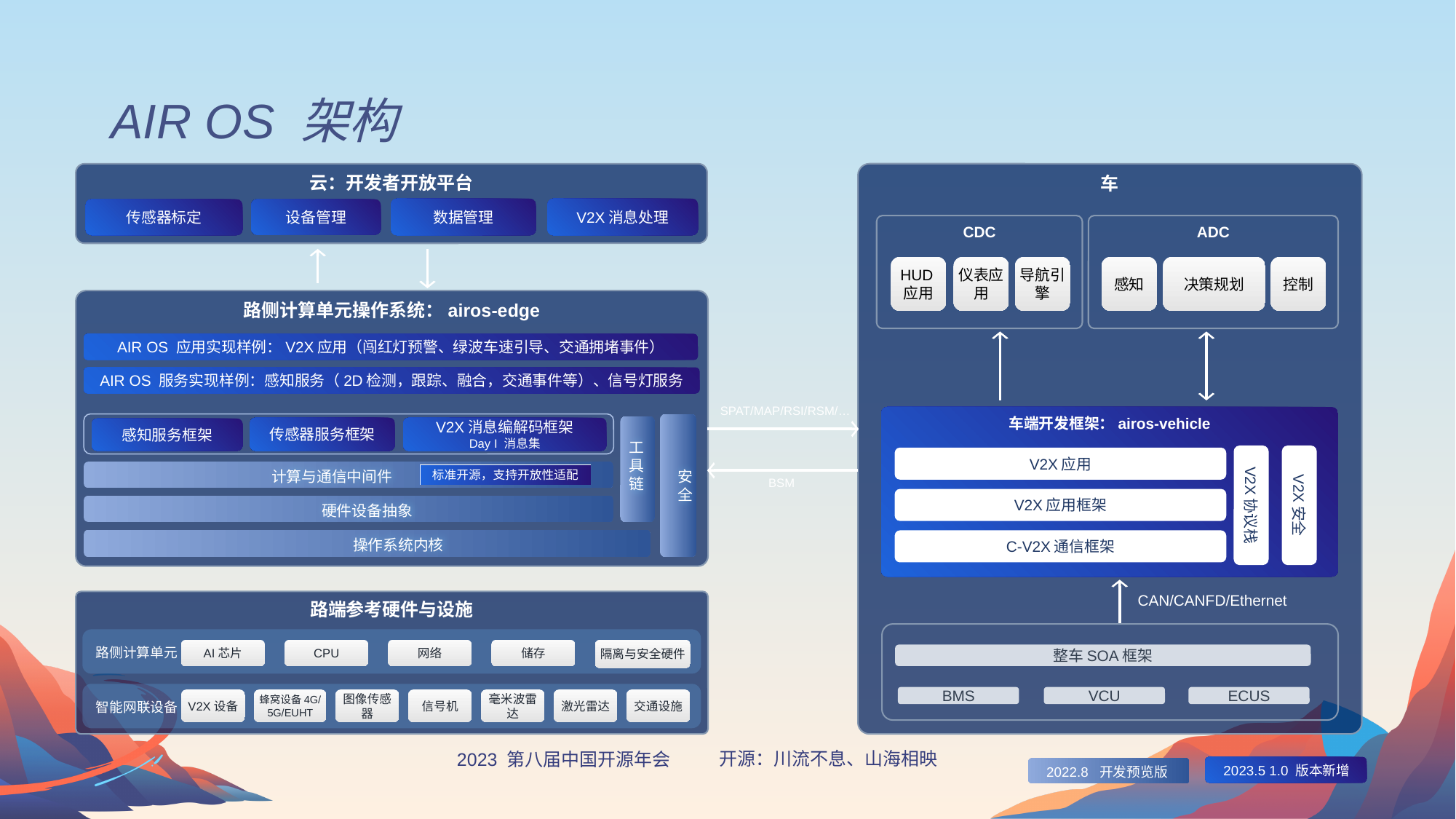

# AIR OS 架构
车
云：开发者开放平台
V2X消息处理
数据管理
传感器标定
设备管理
CDC
ADC
HUD应用
仪表应用
导航引擎
感知
决策规划
控制
路侧计算单元操作系统：airos-edge

AIR OS 应用实现样例：V2X应用（闯红灯预警、绿波车速引导、交通拥堵事件）

AIR OS 服务实现样例：感知服务（2D检测，跟踪、融合，交通事件等）、信号灯服务

SPAT/MAP/RSI/RSM/…
车端开发框架：airos-vehicle

传感器服务框架
V2X消息编解码框架
Day I 消息集
感知服务框架
工
具
链
V2X协议栈
V2X安全
V2X应用
V2X应用框架
C-V2X通信框架
计算与通信中间件
安
全

标准开源，支持开放性适配
BSM
硬件设备抽象

操作系统内核
CAN/CANFD/Ethernet
路端参考硬件与设施

路侧计算单元
AI芯片
隔离与安全硬件
CPU
网络
储存
整车SOA框架
智能网联设备
BMS
VCU
ECUS
V2X设备
蜂窝设备4G/5G/EUHT
图像传感器
信号机
毫米波雷达
激光雷达
交通设施
2023.5 1.0 版本新增

2022.8  开发预览版